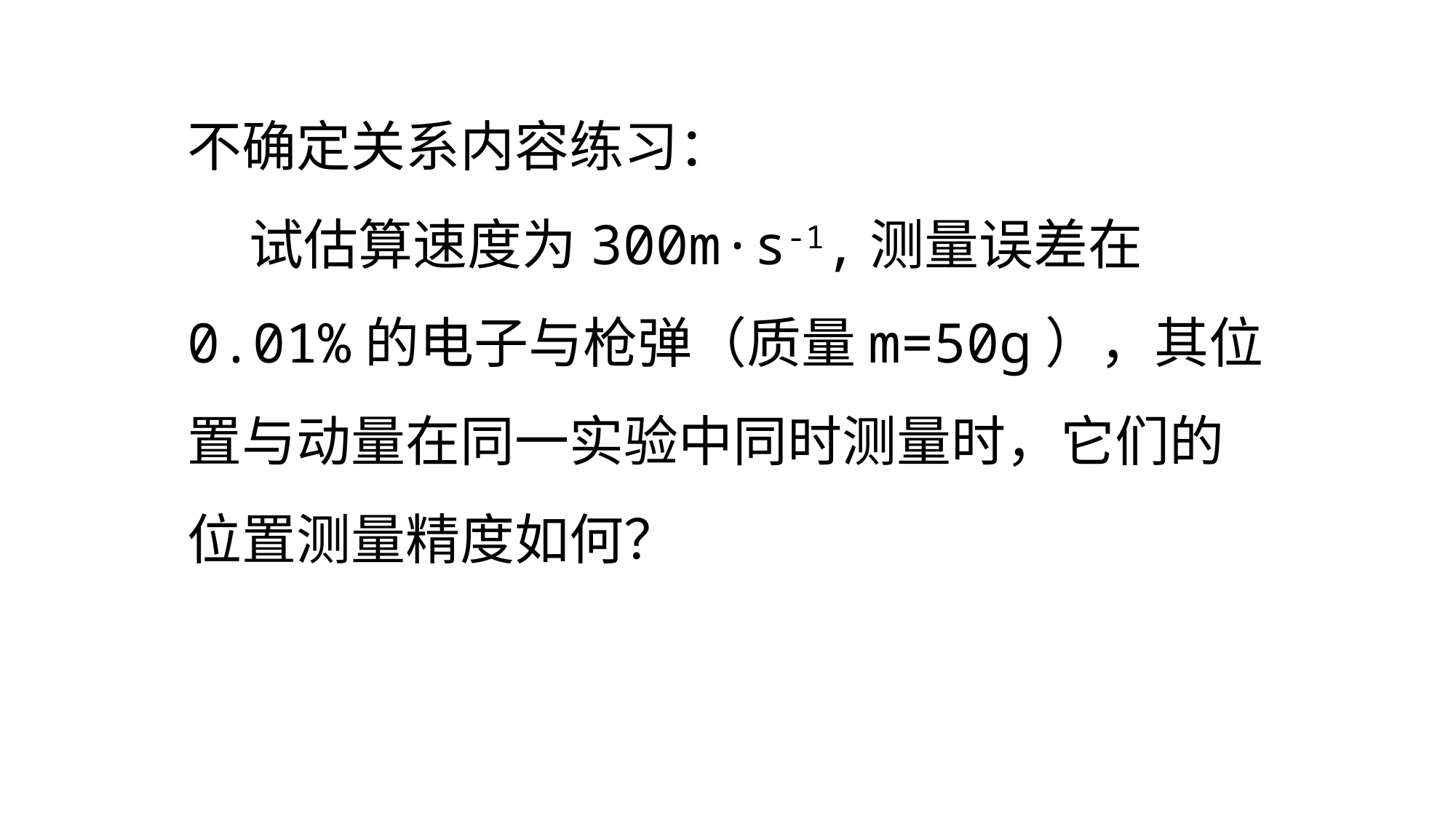

不确定关系内容练习：
    试估算速度为300m·s-1,测量误差在0.01%的电子与枪弹（质量m=50g），其位置与动量在同一实验中同时测量时，它们的位置测量精度如何？